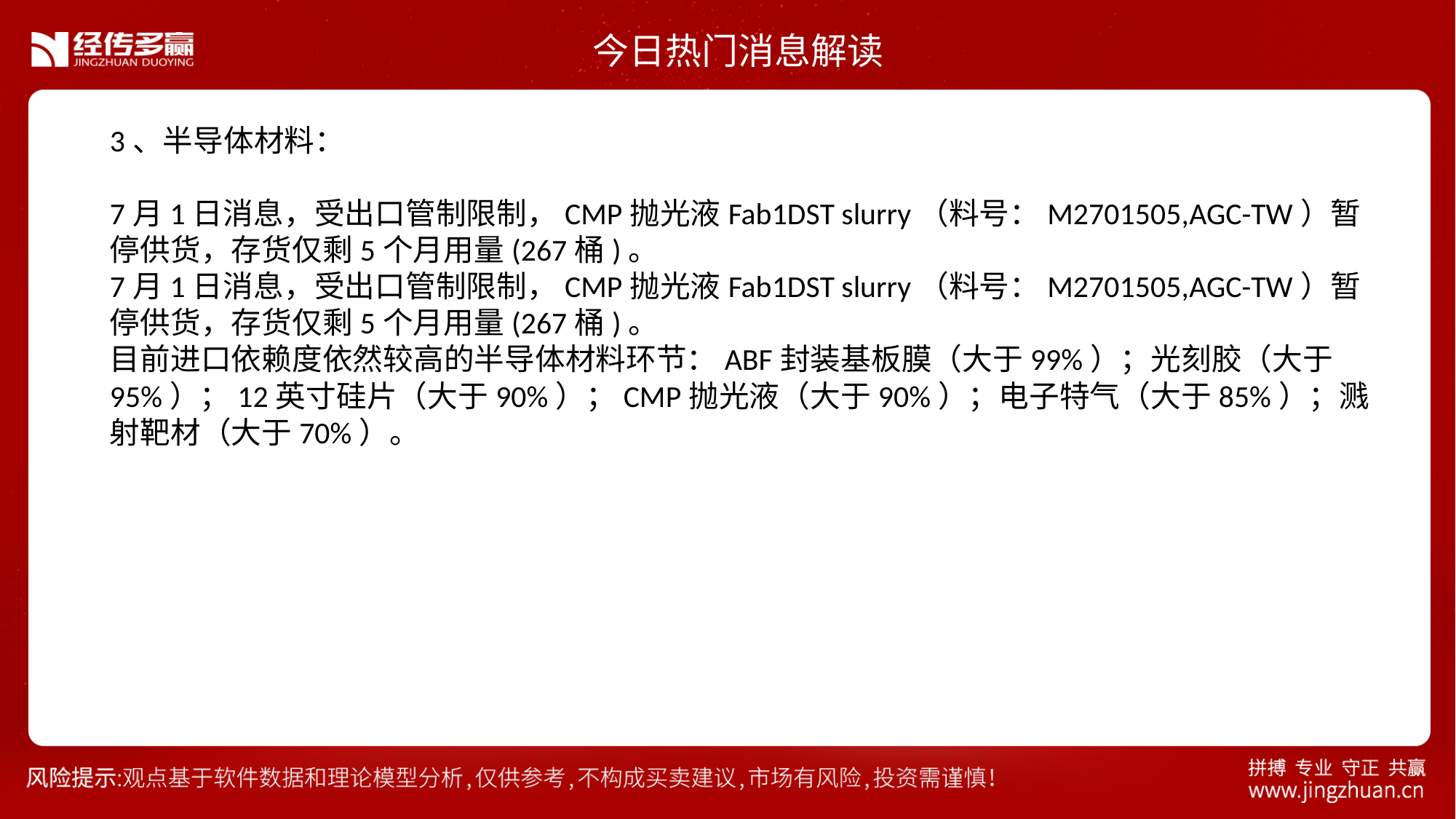

今日热门消息解读
3、半导体材料：

7月1日消息，受出口管制限制，CMP抛光液Fab1DST slurry（料号：M2701505,AGC-TW）暂停供货，存货仅剩5个月用量(267桶)。
7月1日消息，受出口管制限制，CMP抛光液Fab1DST slurry（料号：M2701505,AGC-TW）暂停供货，存货仅剩5个月用量(267桶)。
目前进口依赖度依然较高的半导体材料环节：ABF封装基板膜（大于99%）；光刻胶（大于95%）；12英寸硅片（大于90%）；CMP抛光液（大于90%）；电子特气（大于85%）；溅射靶材（大于70%）。